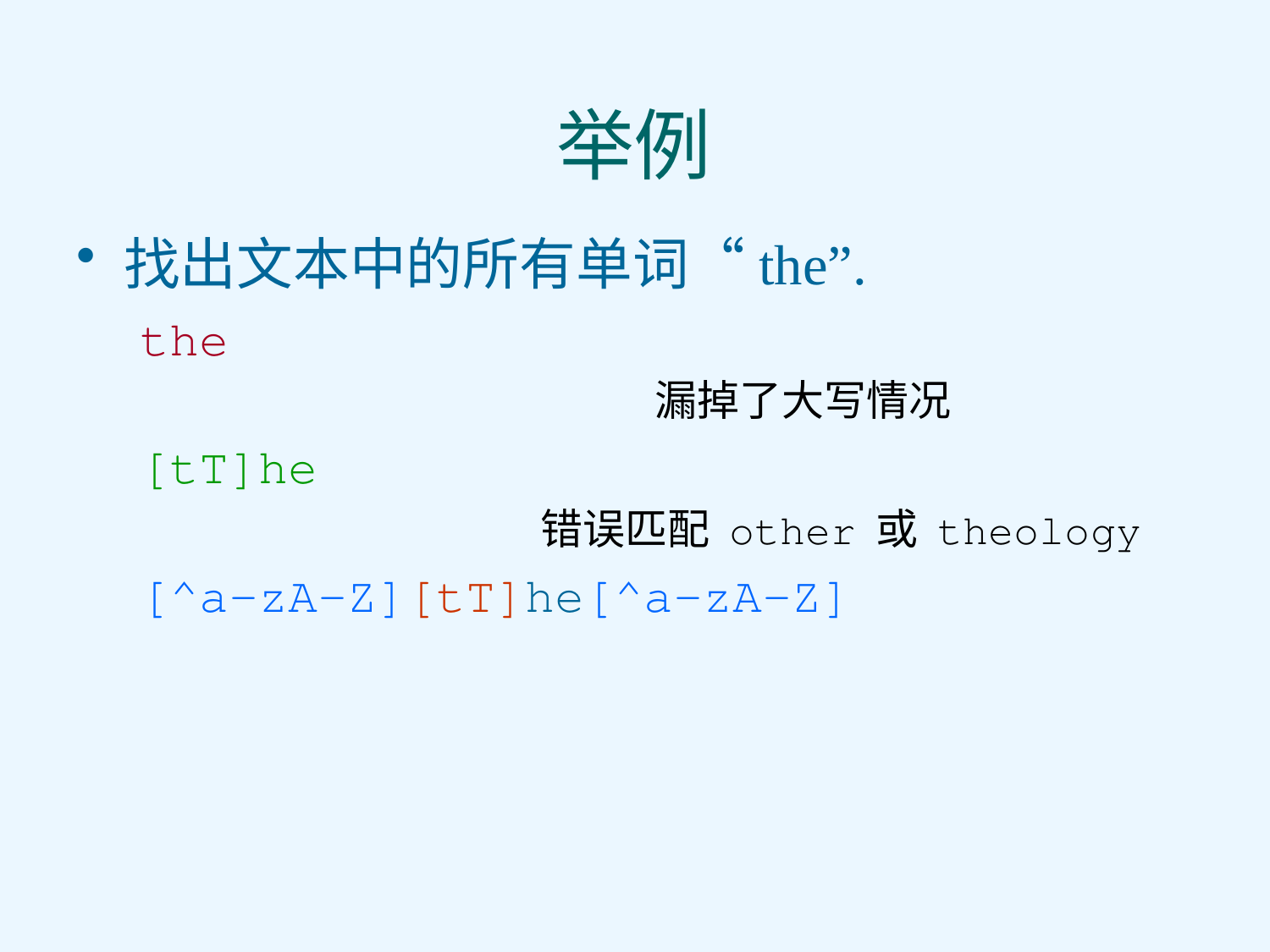

# 举例
找出文本中的所有单词“the”.
the
                                                漏掉了大写情况
[tT]he
                                    错误匹配 other 或 theology
[^a-zA-Z][tT]he[^a-zA-Z]